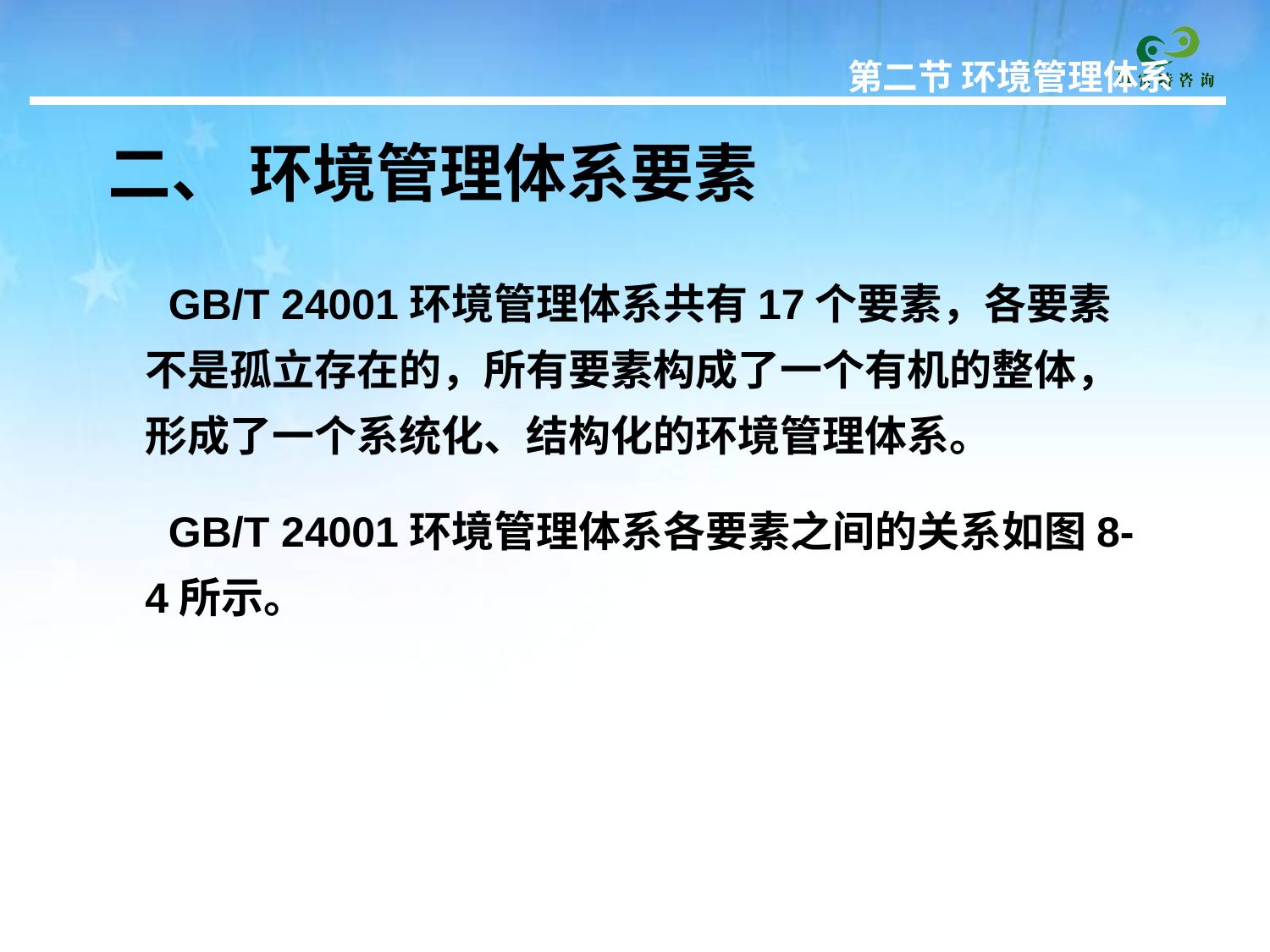

第二节 环境管理体系
# 二、 环境管理体系要素
      GB/T 24001环境管理体系共有17个要素，各要素不是孤立存在的，所有要素构成了一个有机的整体，形成了一个系统化、结构化的环境管理体系。
      GB/T 24001环境管理体系各要素之间的关系如图8-4所示。